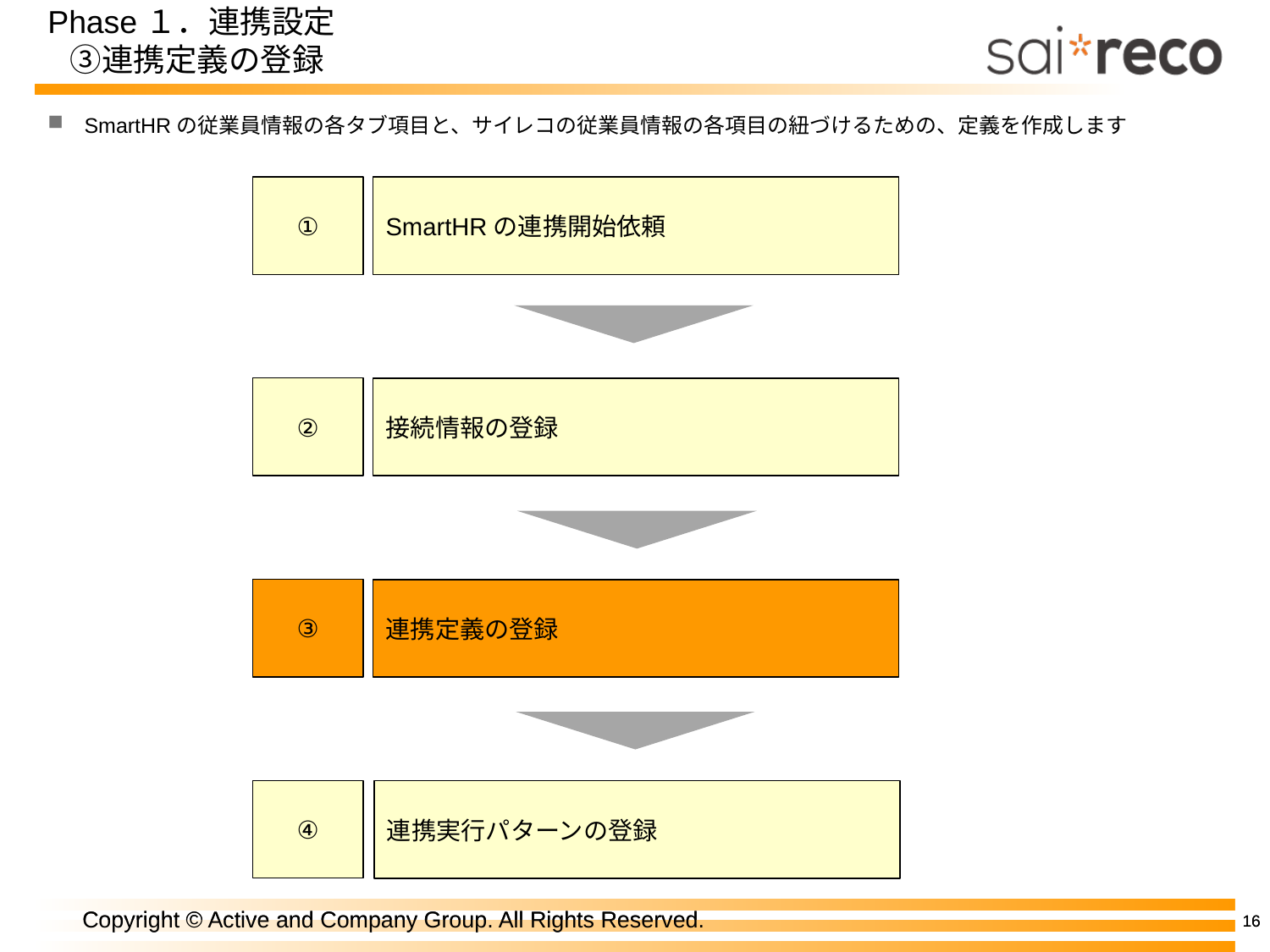

# Phase１．連携設定 ③連携定義の登録
SmartHRの従業員情報の各タブ項目と、サイレコの従業員情報の各項目の紐づけるための、定義を作成します
①
SmartHRの連携開始依頼

②
接続情報の登録

③
連携定義の登録

④
連携実行パターンの登録